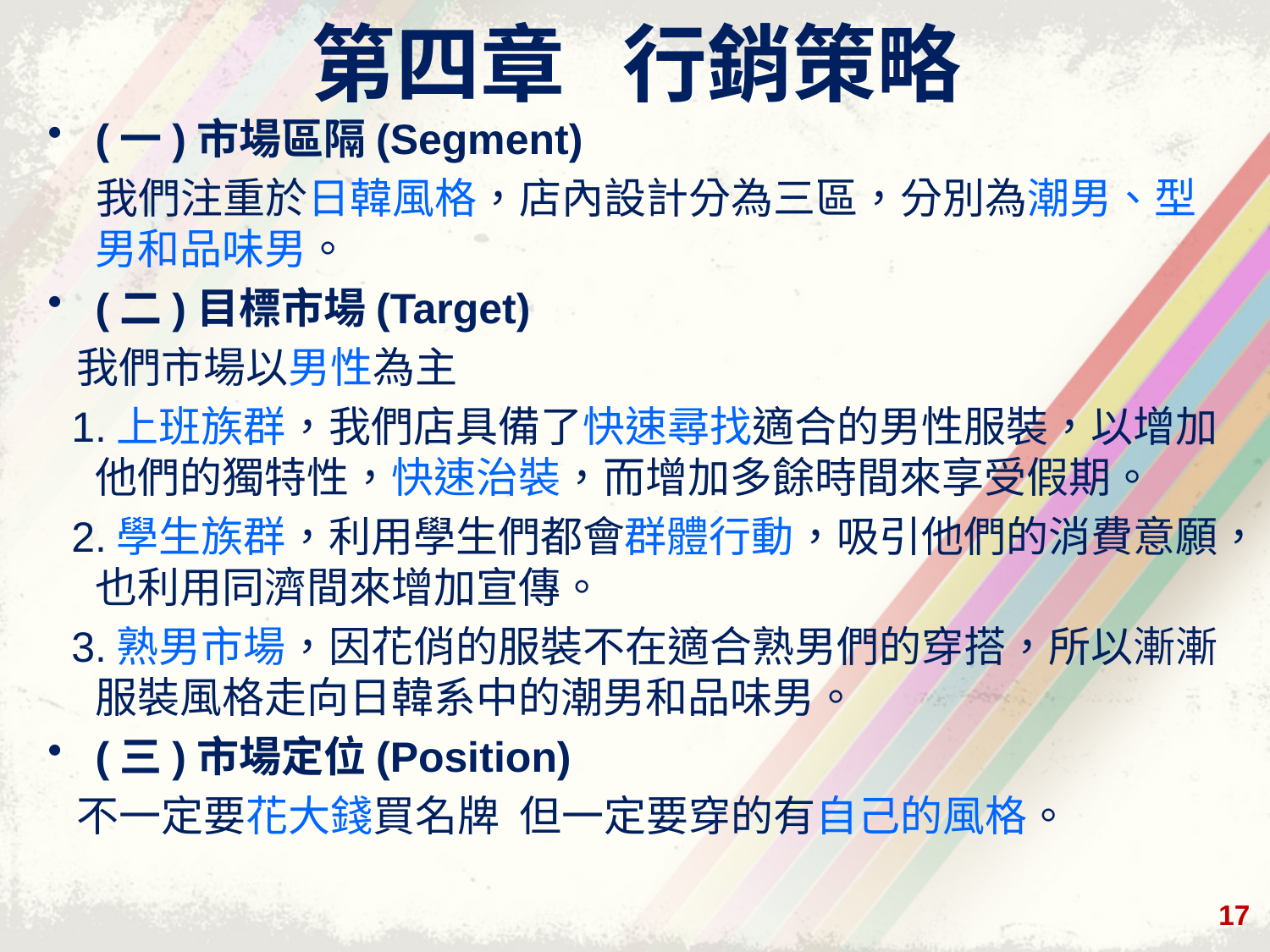

# 第四章   行銷策略
(一)市場區隔(Segment)
    我們注重於日韓風格，店內設計分為三區，分別為潮男、型男和品味男。
(二)目標市場(Target)
  我們市場以男性為主
  1.上班族群，我們店具備了快速尋找適合的男性服裝，以增加他們的獨特性，快速治裝，而增加多餘時間來享受假期。
  2.學生族群，利用學生們都會群體行動，吸引他們的消費意願，也利用同濟間來增加宣傳。
  3.熟男市場，因花俏的服裝不在適合熟男們的穿搭，所以漸漸服裝風格走向日韓系中的潮男和品味男。
(三)市場定位(Position)
  不一定要花大錢買名牌  但一定要穿的有自己的風格。

17